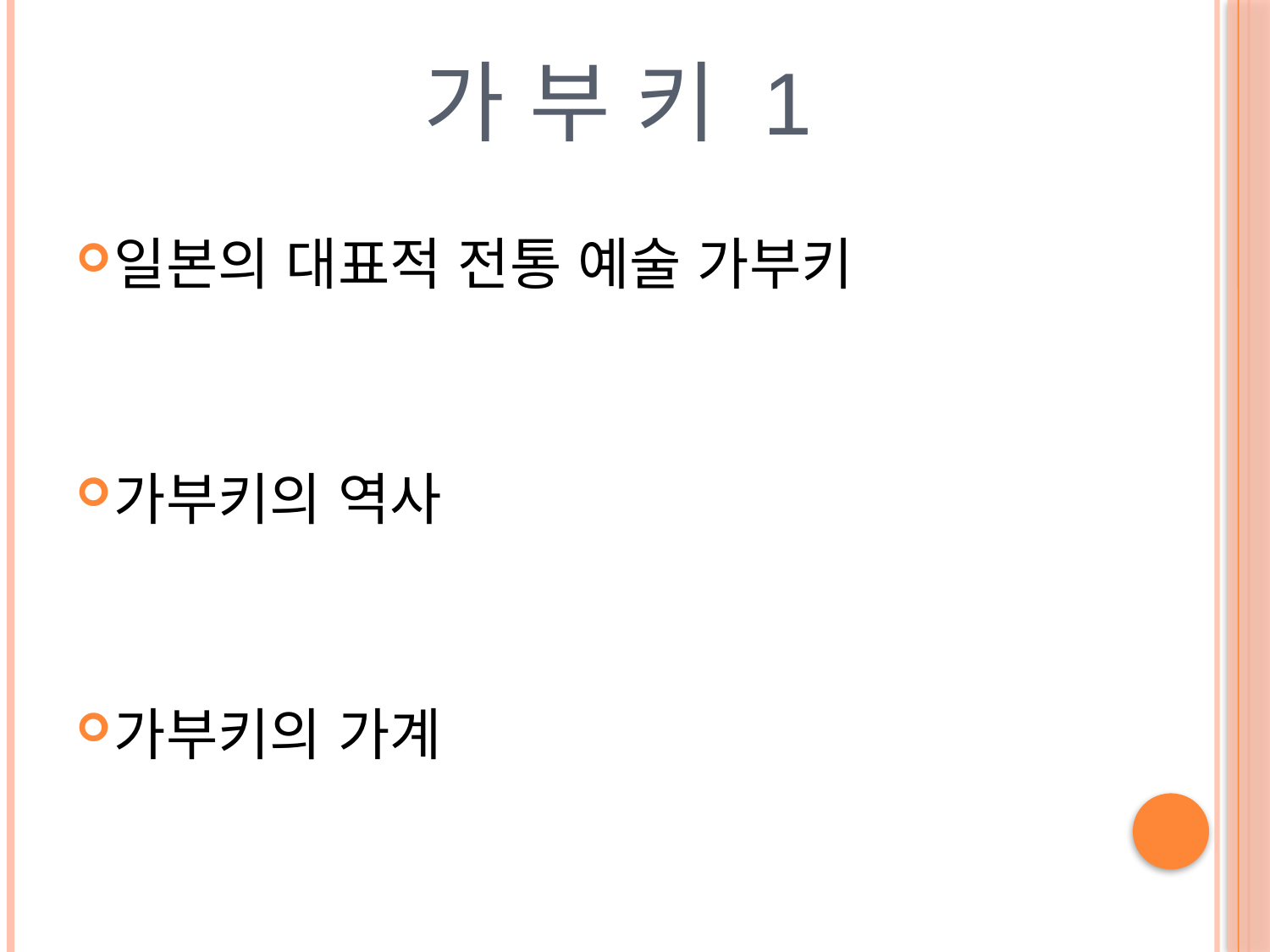

# 가 부 키 1
일본의 대표적 전통 예술 가부키

가부키의 역사

가부키의 가계